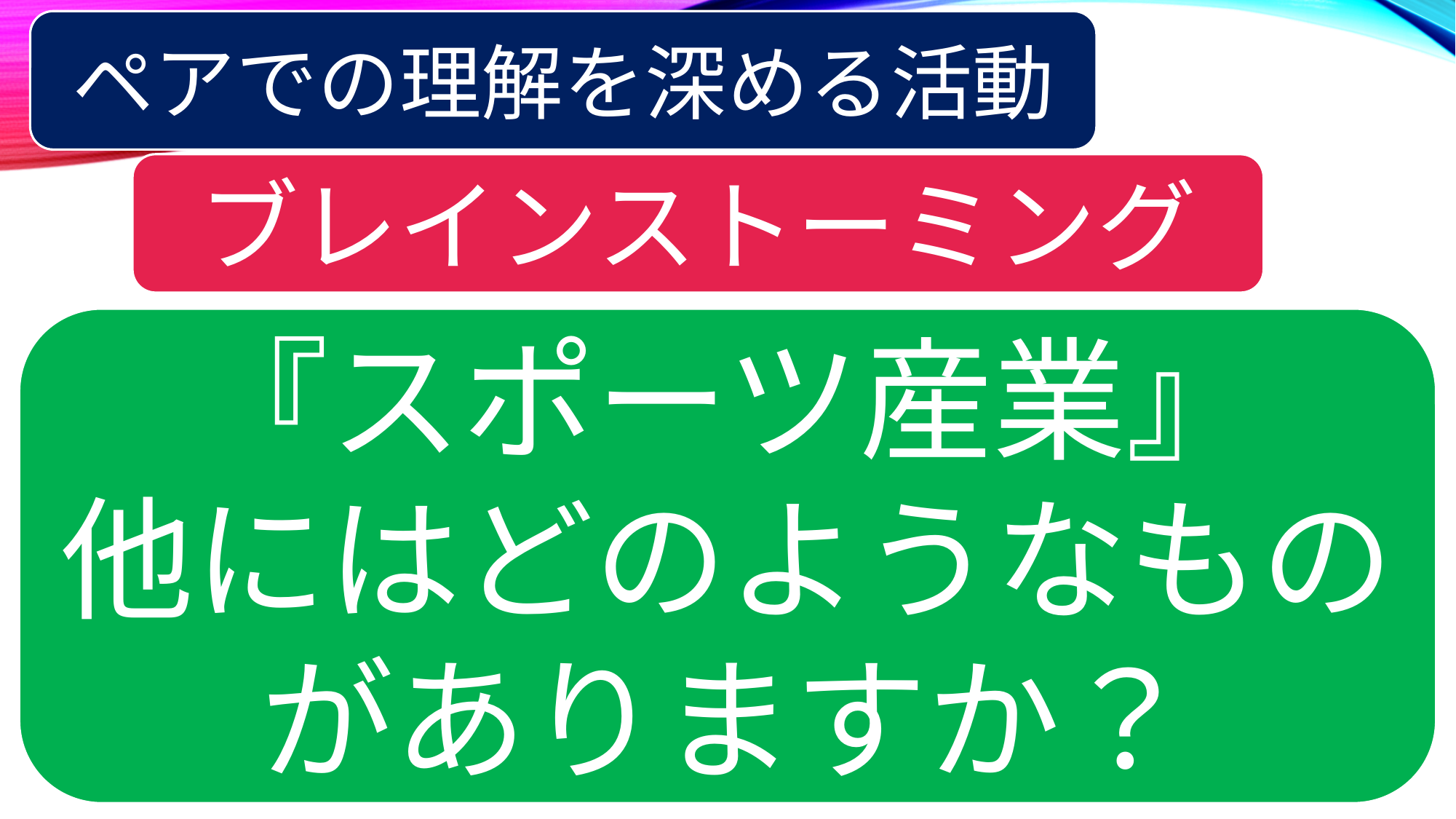

ペアでの理解を深める活動
#
ブレインストーミング
『スポーツ産業』
他にはどのようなものがありますか？